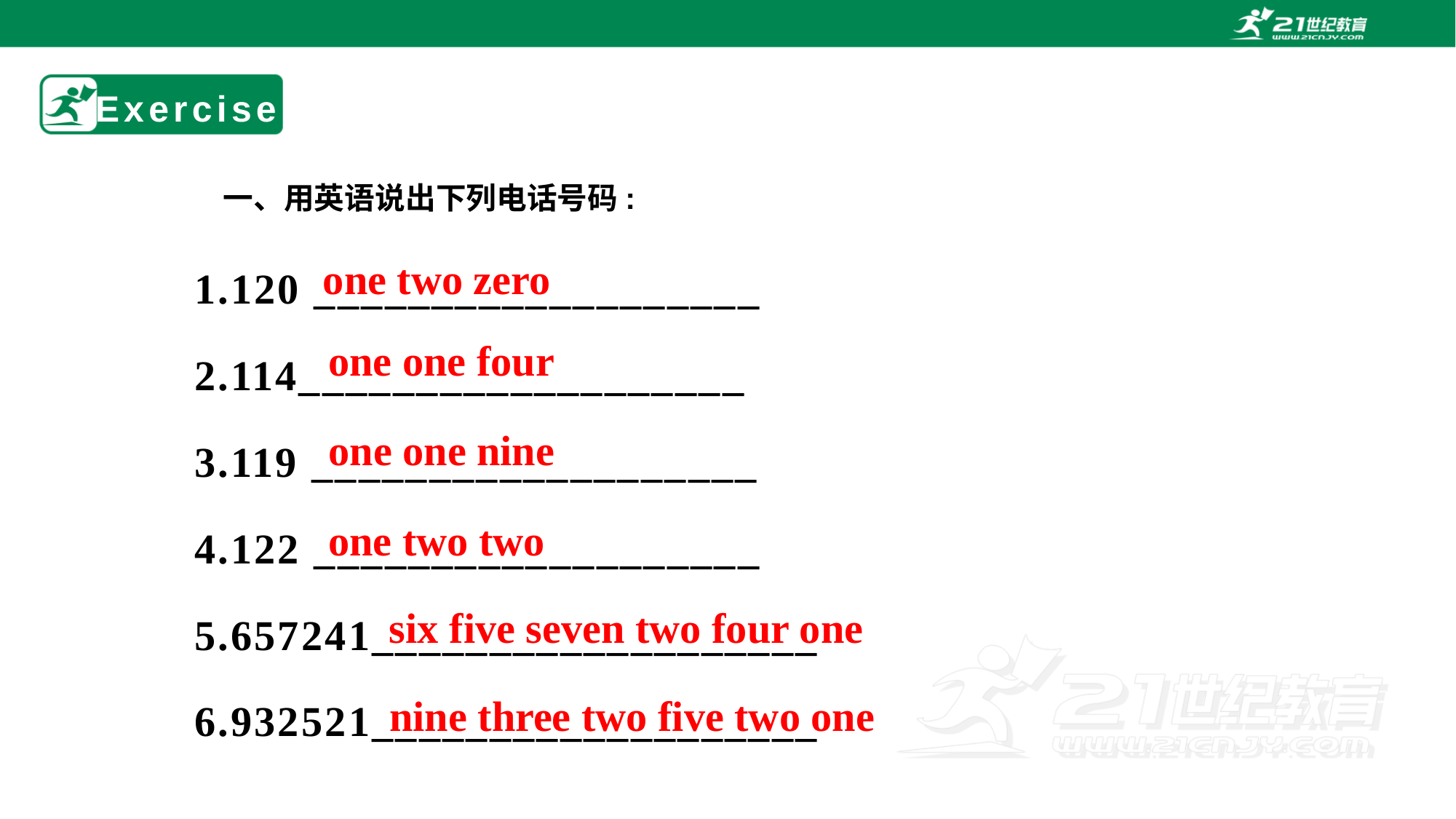

# Exercise
一、用英语说出下列电话号码:
one two zero
1.120 ___________________
2.114___________________
3.119 ___________________
4.122 ___________________
5.657241___________________
6.932521___________________
one one four
one one nine
one two two
six five seven two four one
nine three two five two one